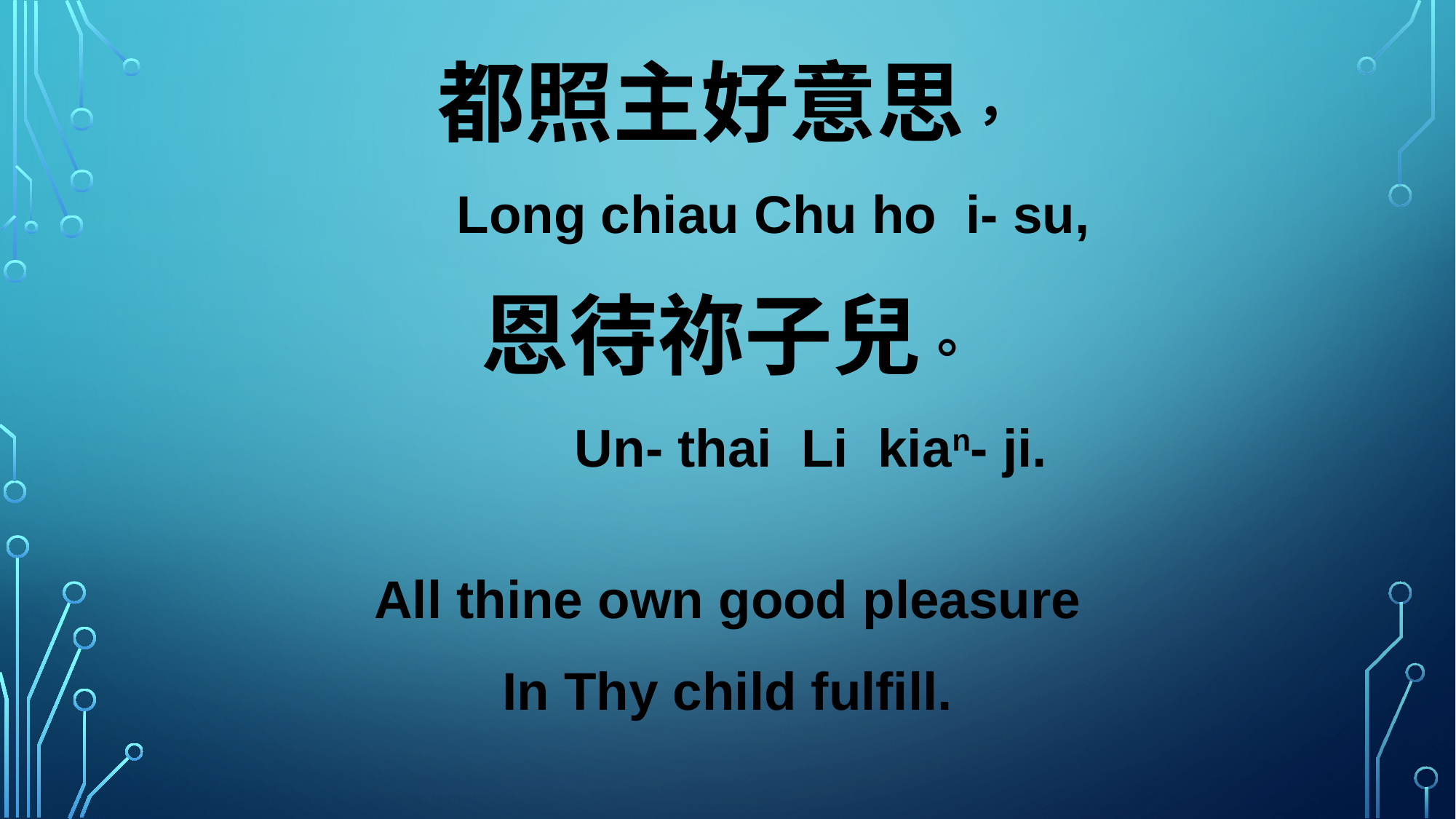

都照主好意思，
                 Long chiau Chu ho  i- su,
恩待祢子兒。
                         Un- thai  Li  kian- ji.

All thine own good pleasure
In Thy child fulfill.